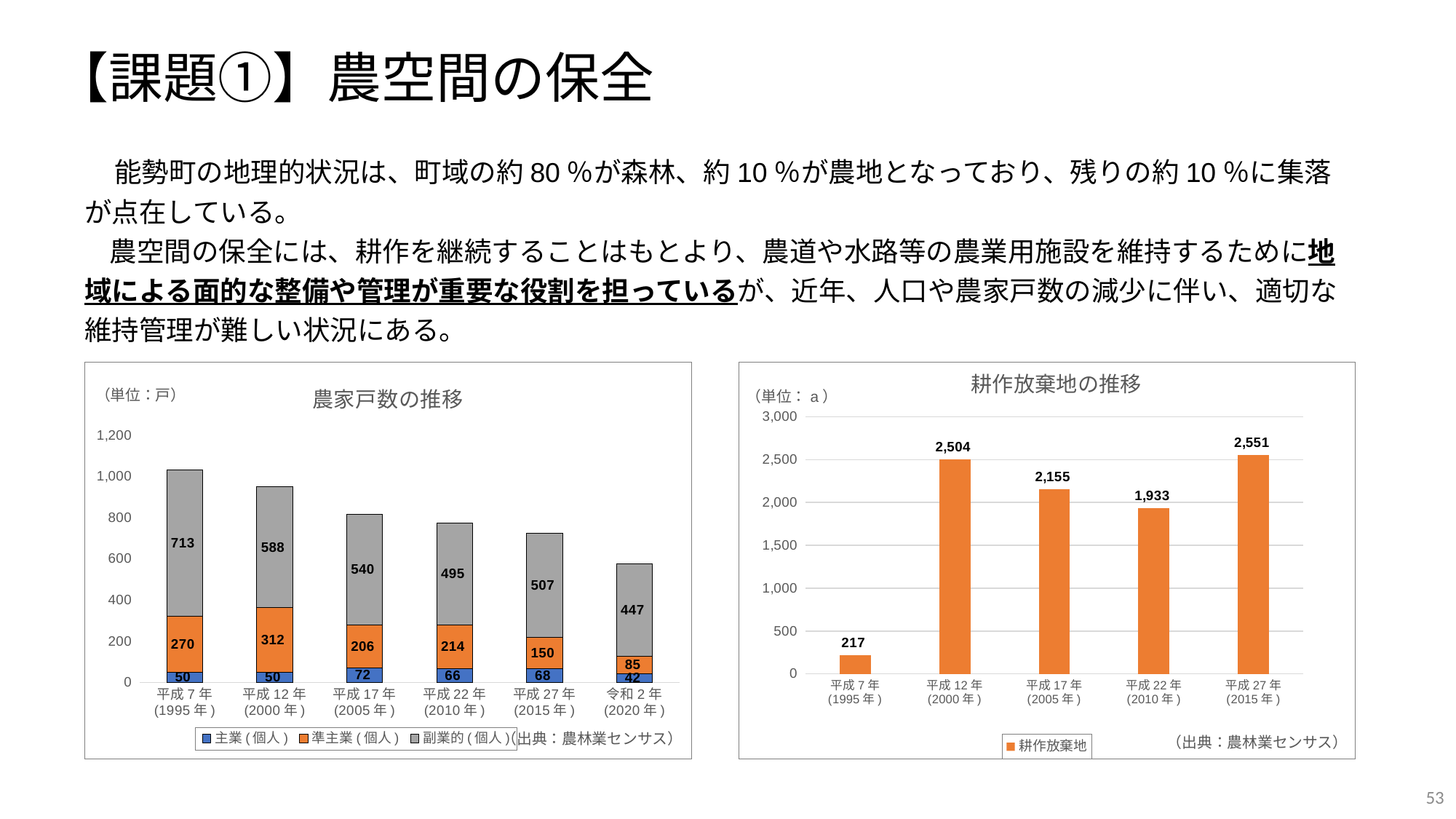

【課題①】農空間の保全
  能勢町の地理的状況は、町域の約80％が森林、約10％が農地となっており、残りの約10％に集落が点在している。
   農空間の保全には、耕作を継続することはもとより、農道や水路等の農業用施設を維持するために地域による面的な整備や管理が重要な役割を担っているが、近年、人口や農家戸数の減少に伴い、適切な維持管理が難しい状況にある。

### Chart: 農家戸数の推移

| Category | 主業(個人) | 準主業(個人) | 副業的(個人) |
|---|---|---|---|
| 平成7年
(1995年) | 50.0 | 270.0 | 713.0 |
| 平成12年
(2000年) | 50.0 | 312.0 | 588.0 |
| 平成17年
(2005年) | 72.0 | 206.0 | 540.0 |
| 平成22年
(2010年) | 66.0 | 214.0 | 495.0 |
| 平成27年
(2015年) | 68.0 | 150.0 | 507.0 |
| 令和2年
(2020年) | 42.0 | 85.0 | 447.0 |

### Chart

| Category | 耕作放棄地 |
|---|---|
| 平成7年
(1995年) | 217.0 |
| 平成12年
(2000年) | 2504.0 |
| 平成17年
(2005年) | 2155.0 |
| 平成22年
(2010年) | 1933.0 |
| 平成27年
(2015年) | 2551.0 |
耕作放棄地の推移
（単位：戸）
（単位：a）
（出典：農林業センサス）
（出典：農林業センサス）
53